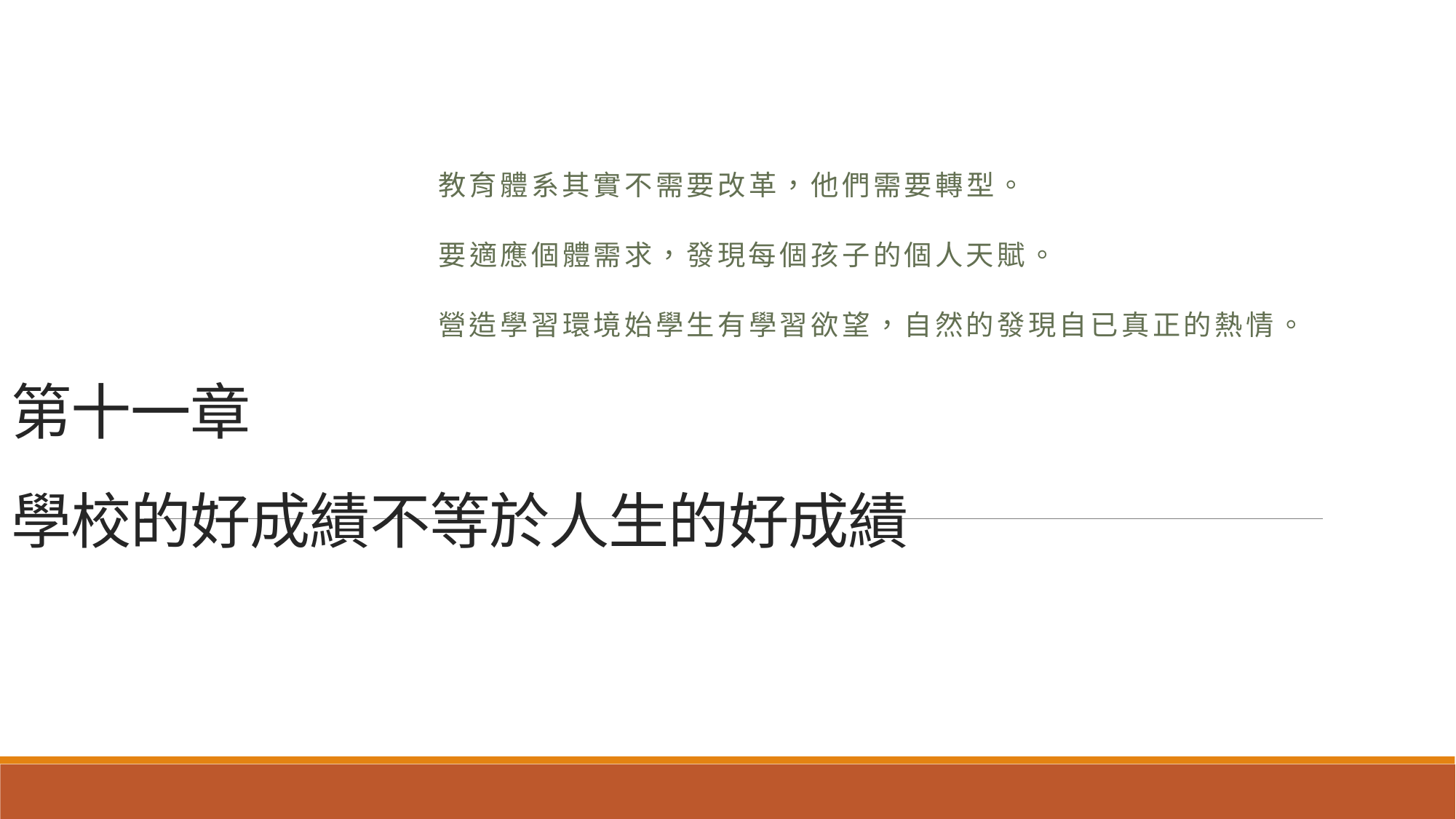

教育體系其實不需要改革，他們需要轉型。
要適應個體需求，發現每個孩子的個人天賦。
營造學習環境始學生有學習欲望，自然的發現自已真正的熱情。
# 第十一章 學校的好成績不等於人生的好成績